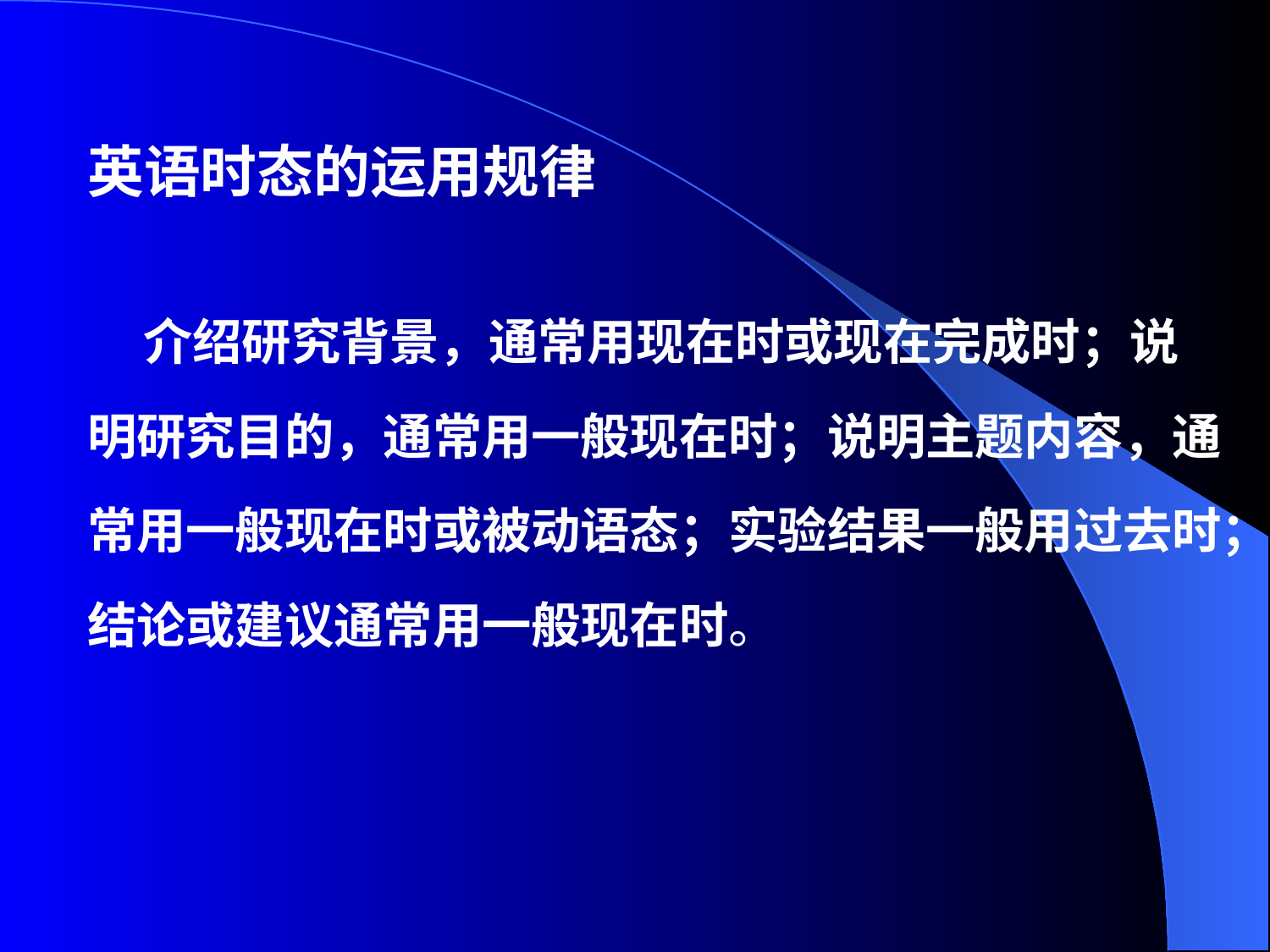

英语时态的运用规律

    介绍研究背景，通常用现在时或现在完成时；说明研究目的，通常用一般现在时；说明主题内容，通常用一般现在时或被动语态；实验结果一般用过去时；结论或建议通常用一般现在时。